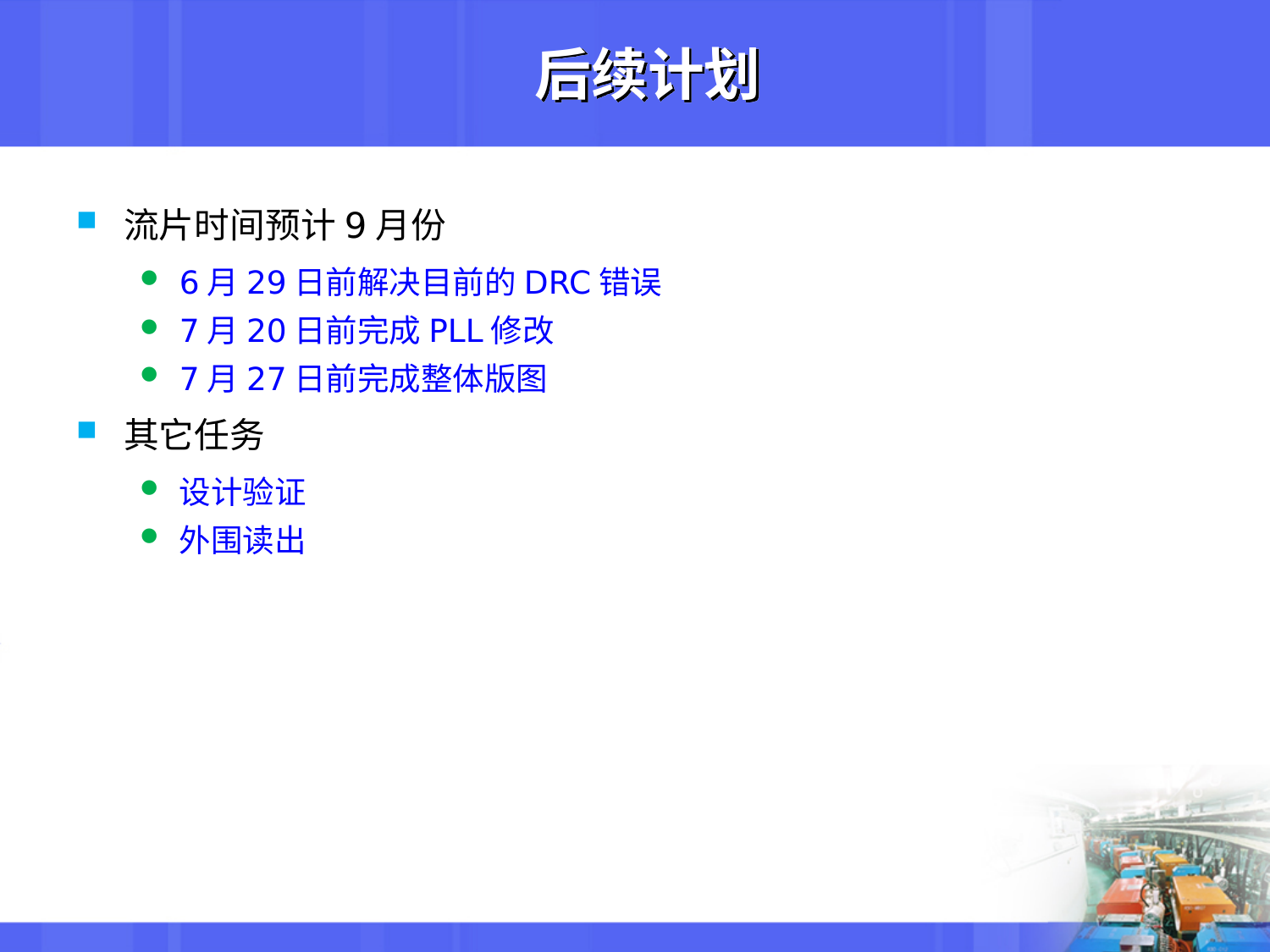

# 后续计划
流片时间预计9月份
6月29日前解决目前的DRC错误
7月20日前完成PLL修改
7月27日前完成整体版图
其它任务
设计验证
外围读出